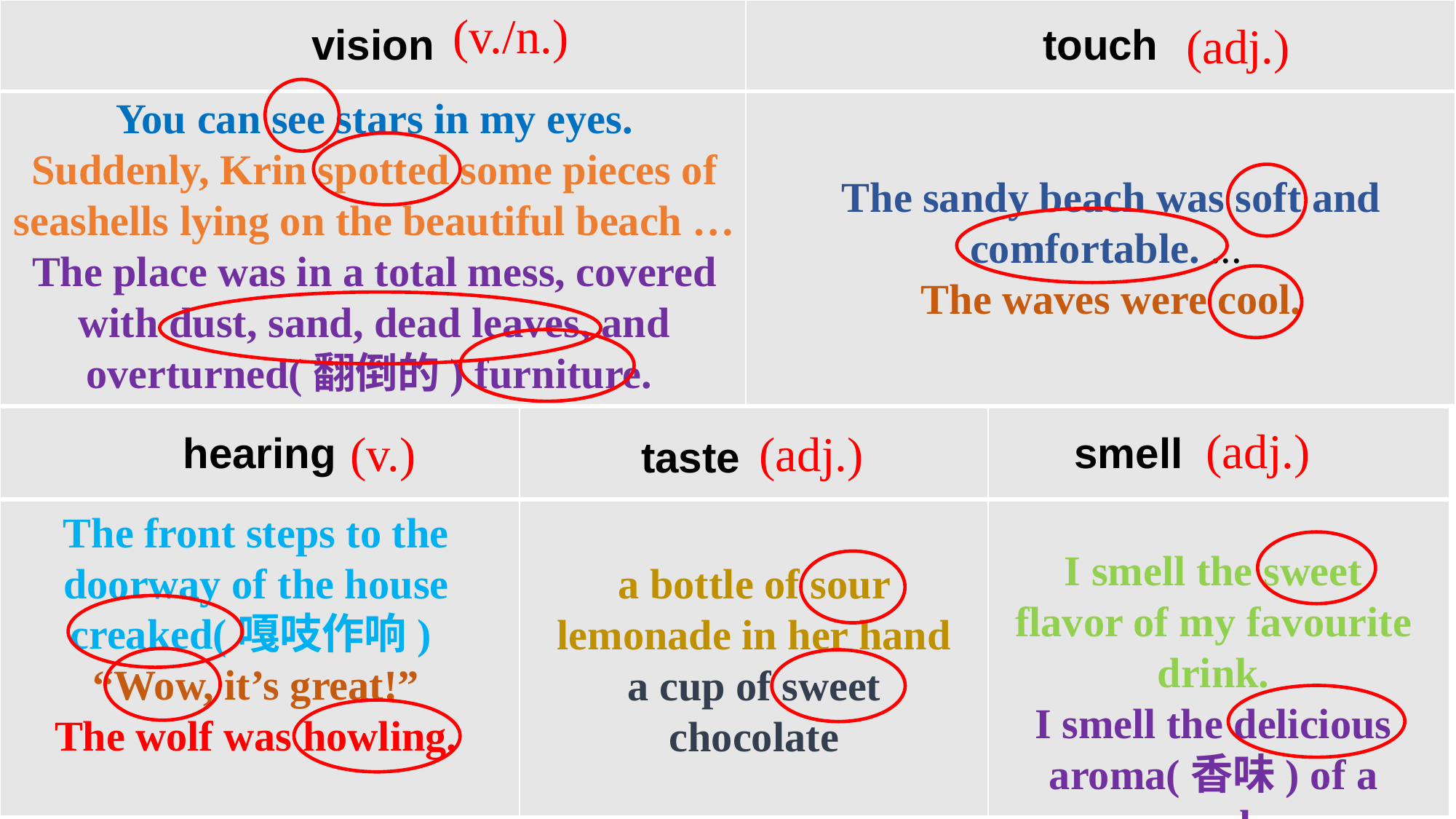

| vision | touch |
| --- | --- |
|  |  |
(v./n.)
(adj.)

You can see stars in my eyes.
Suddenly, Krin spotted some pieces of seashells lying on the beautiful beach …
The place was in a total mess, covered with dust, sand, dead leaves, and overturned(翻倒的) furniture.

The sandy beach was soft and comfortable. ...
The waves were cool.

| hearing |  |  |
| --- | --- | --- |
|  |  |  |
(adj.)
(v.)
(adj.)
smell
taste
The front steps to the doorway of the house creaked(嘎吱作响)
“Wow, it’s great!”
The wolf was howling.

I smell the sweet flavor of my favourite drink.
I smell the delicious aroma(香味) of a meal.
a bottle of sour lemonade in her hand
a cup of sweet chocolate